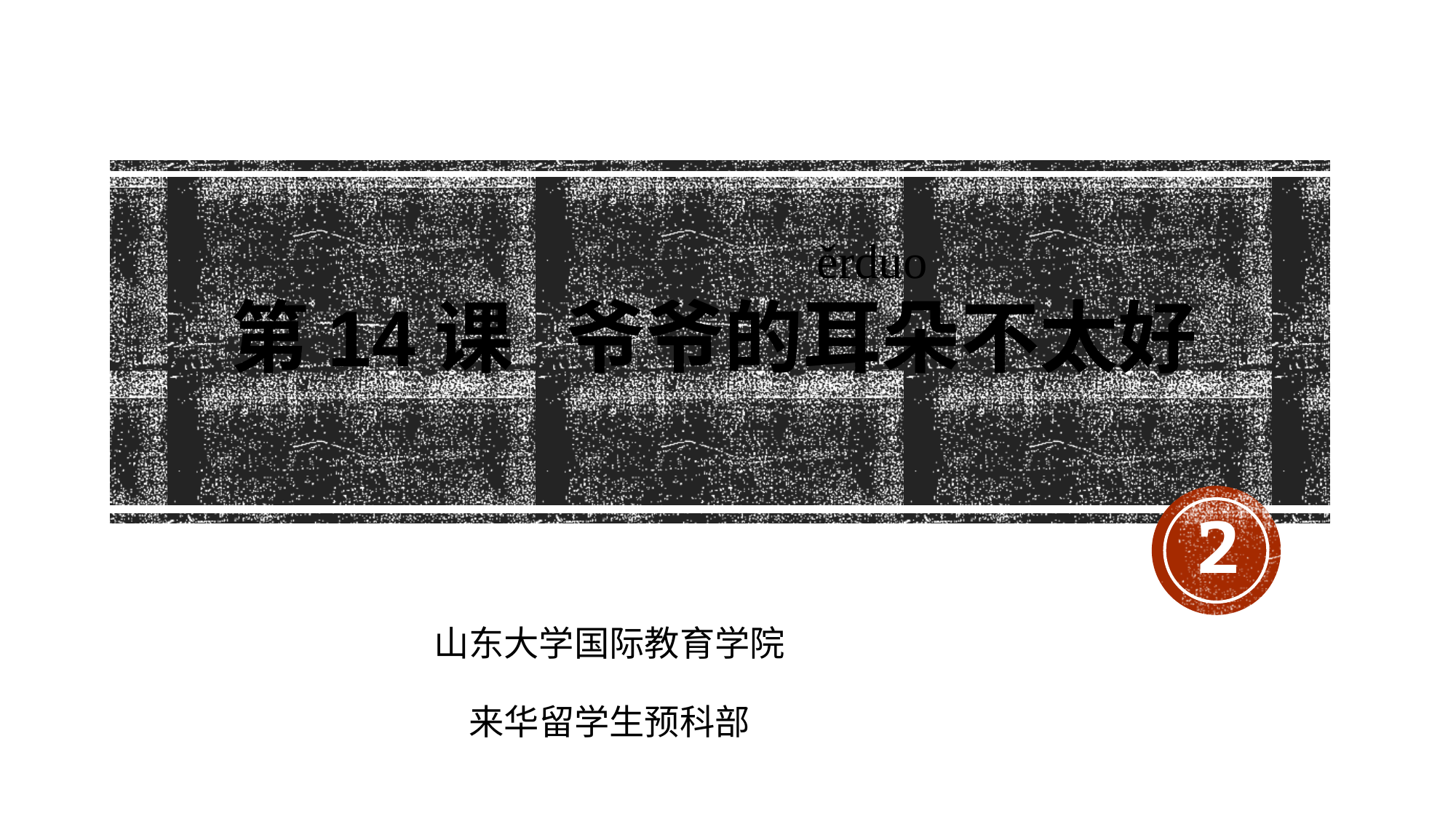

# 第14课   爷爷的耳朵不太好

ěrduo
2
山东大学国际教育学院
来华留学生预科部